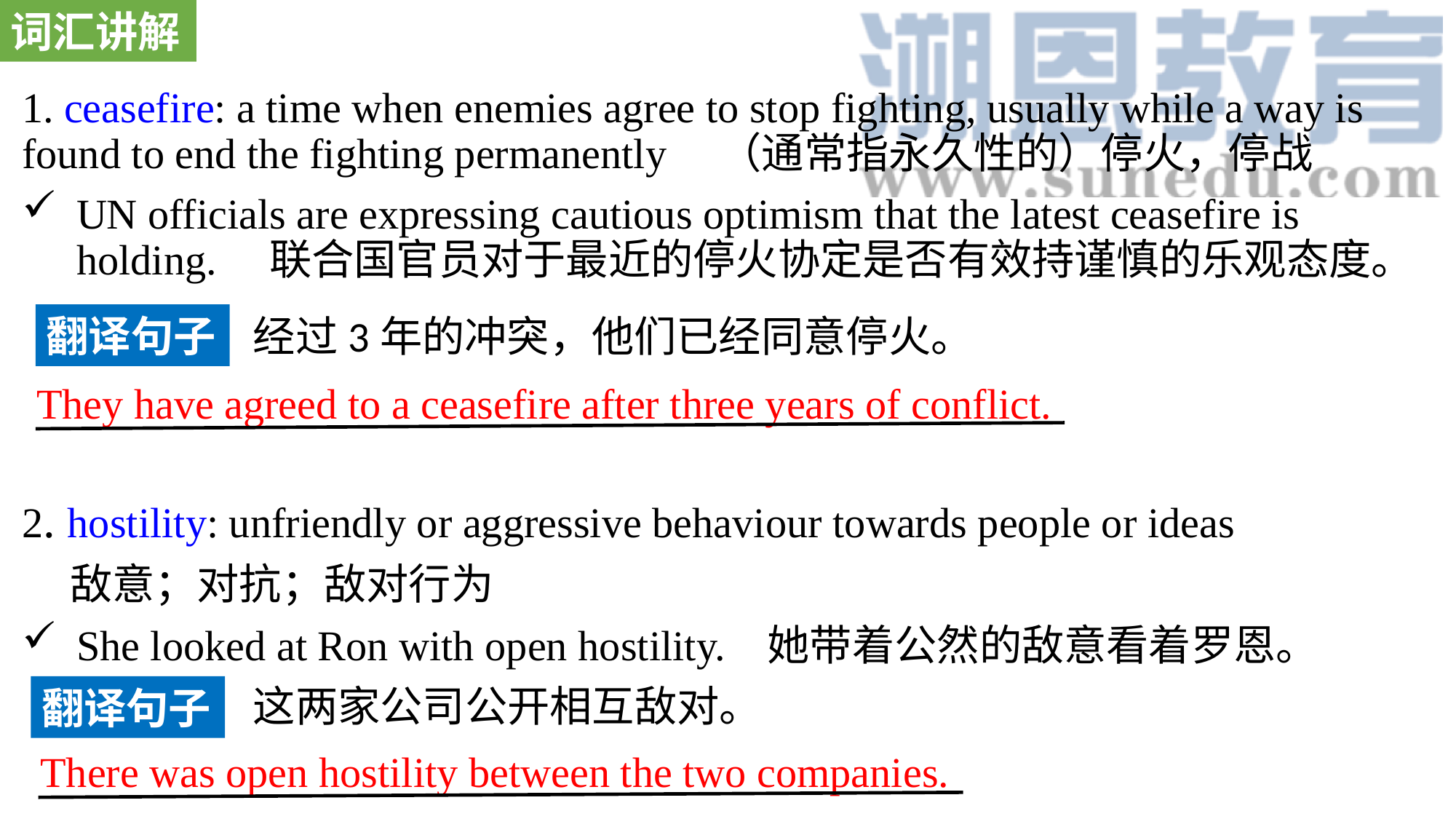

词汇讲解
1. ceasefire: a time when enemies agree to stop fighting, usually while a way is found to end the fighting permanently    （通常指永久性的）停火，停战
UN officials are expressing cautious optimism that the latest ceasefire is holding.    联合国官员对于最近的停火协定是否有效持谨慎的乐观态度。

2. hostility: unfriendly or aggressive behaviour towards people or ideas
    敌意；对抗；敌对行为
She looked at Ron with open hostility.   她带着公然的敌意看着罗恩。
翻译句子
经过3年的冲突，他们已经同意停火。
They have agreed to a ceasefire after three years of conflict.
这两家公司公开相互敌对。
翻译句子
There was open hostility between the two companies.